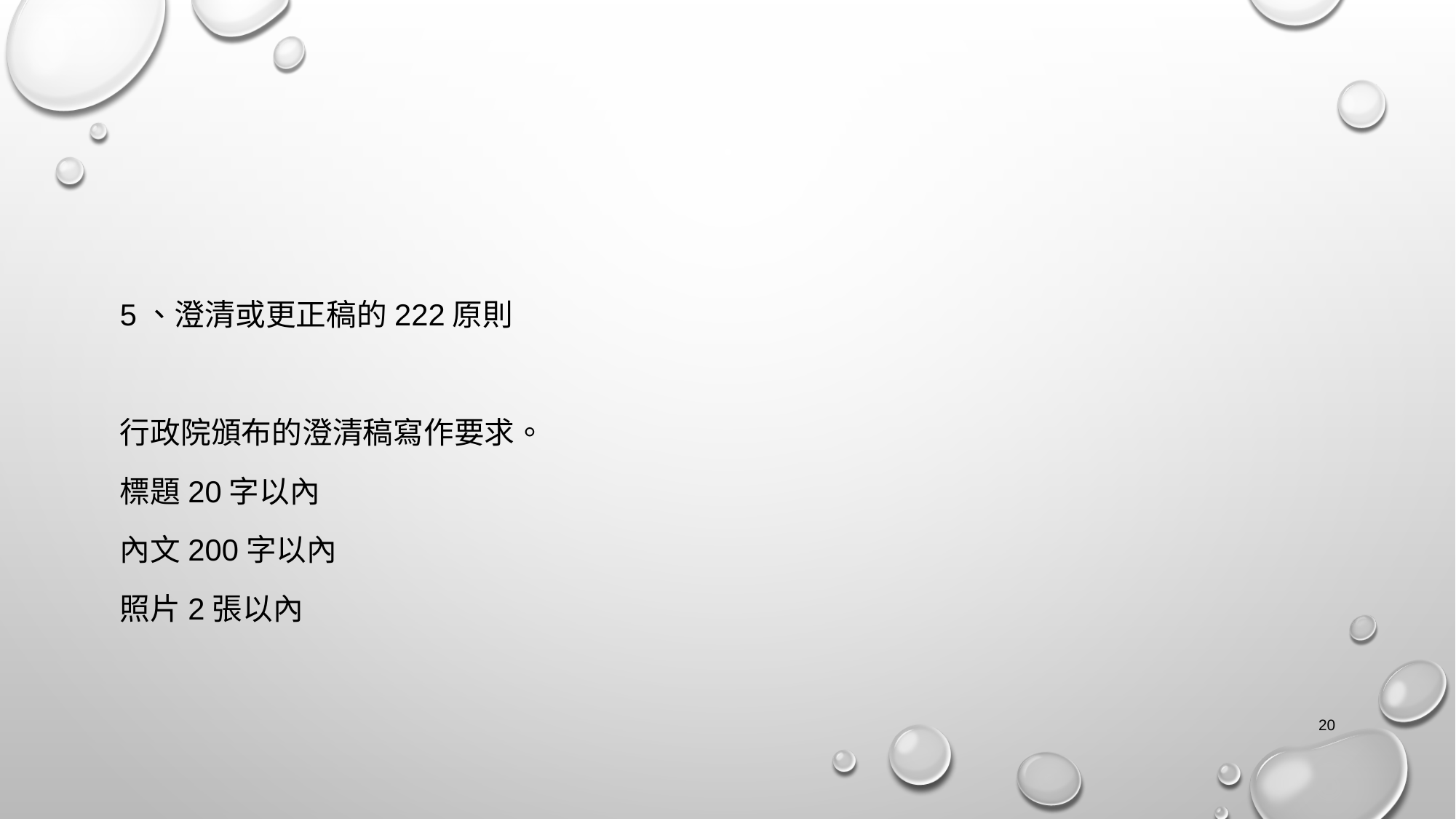

#
5、澄清或更正稿的222原則

行政院頒布的澄清稿寫作要求。
標題20字以內
內文200字以內
照片2張以內

20